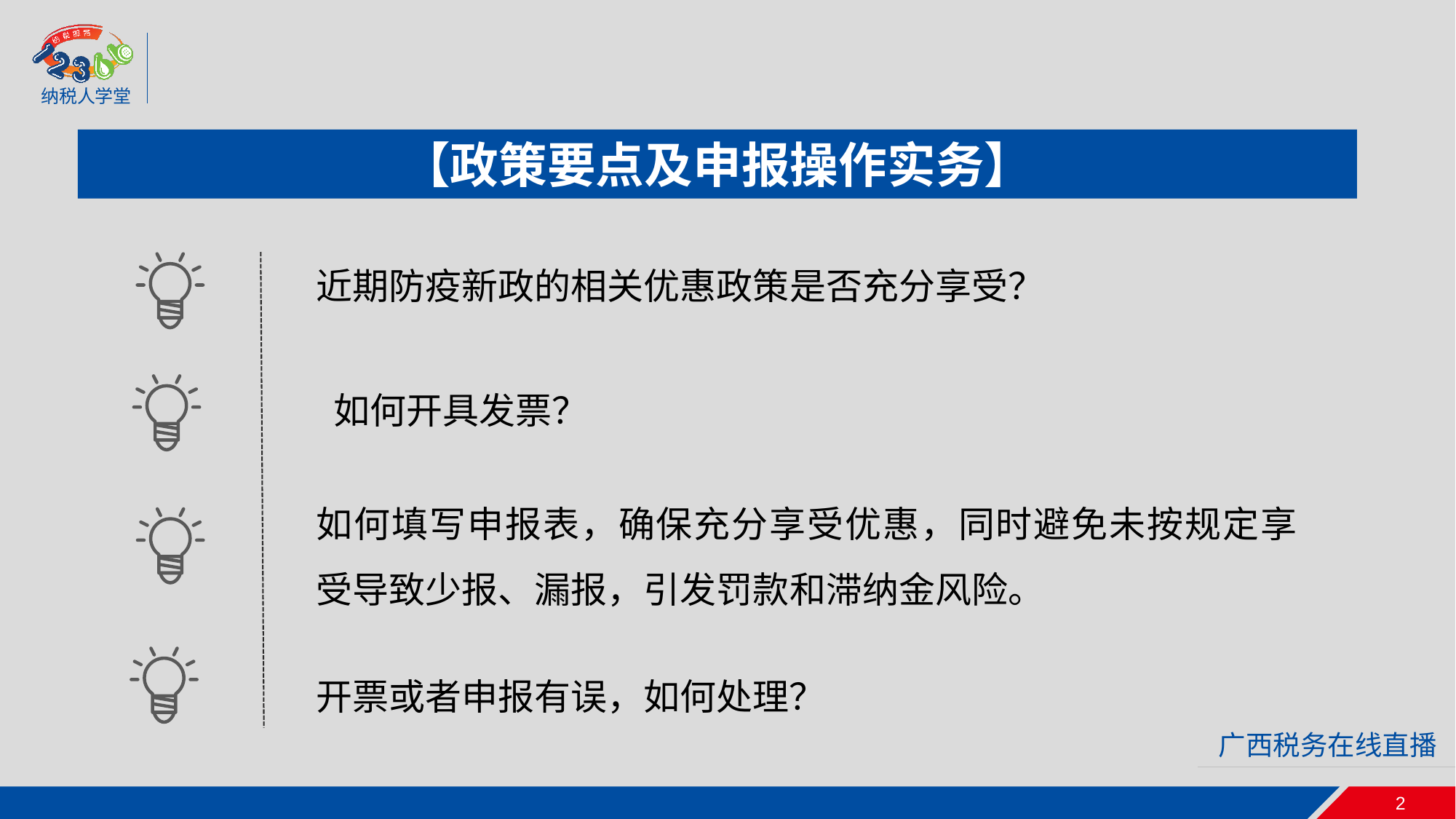

【政策要点及申报操作实务】
近期防疫新政的相关优惠政策是否充分享受？

 如何开具发票？

如何填写申报表，确保充分享受优惠，同时避免未按规定享受导致少报、漏报，引发罚款和滞纳金风险。

开票或者申报有误，如何处理？